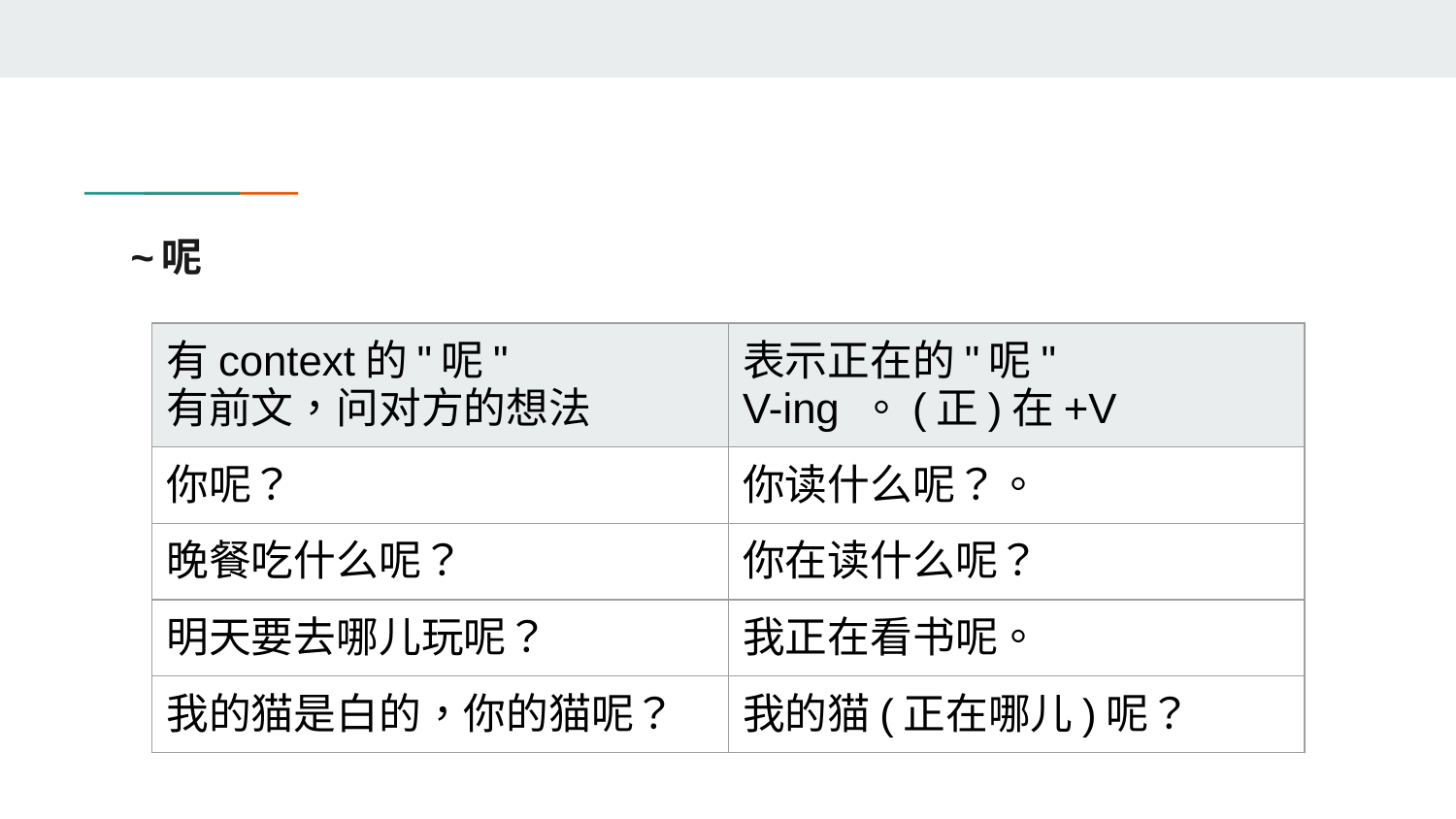

# ~呢

| 有context的"呢" 有前文，问对方的想法 | 表示正在的"呢" V-ing 。(正)在+V |
| --- | --- |
| 你呢？ | 你读什么呢？。 |
| 晚餐吃什么呢？ | 你在读什么呢？ |
| 明天要去哪儿玩呢？ | 我正在看书呢。 |
| 我的猫是白的，你的猫呢？ | 我的猫(正在哪儿)呢？ |